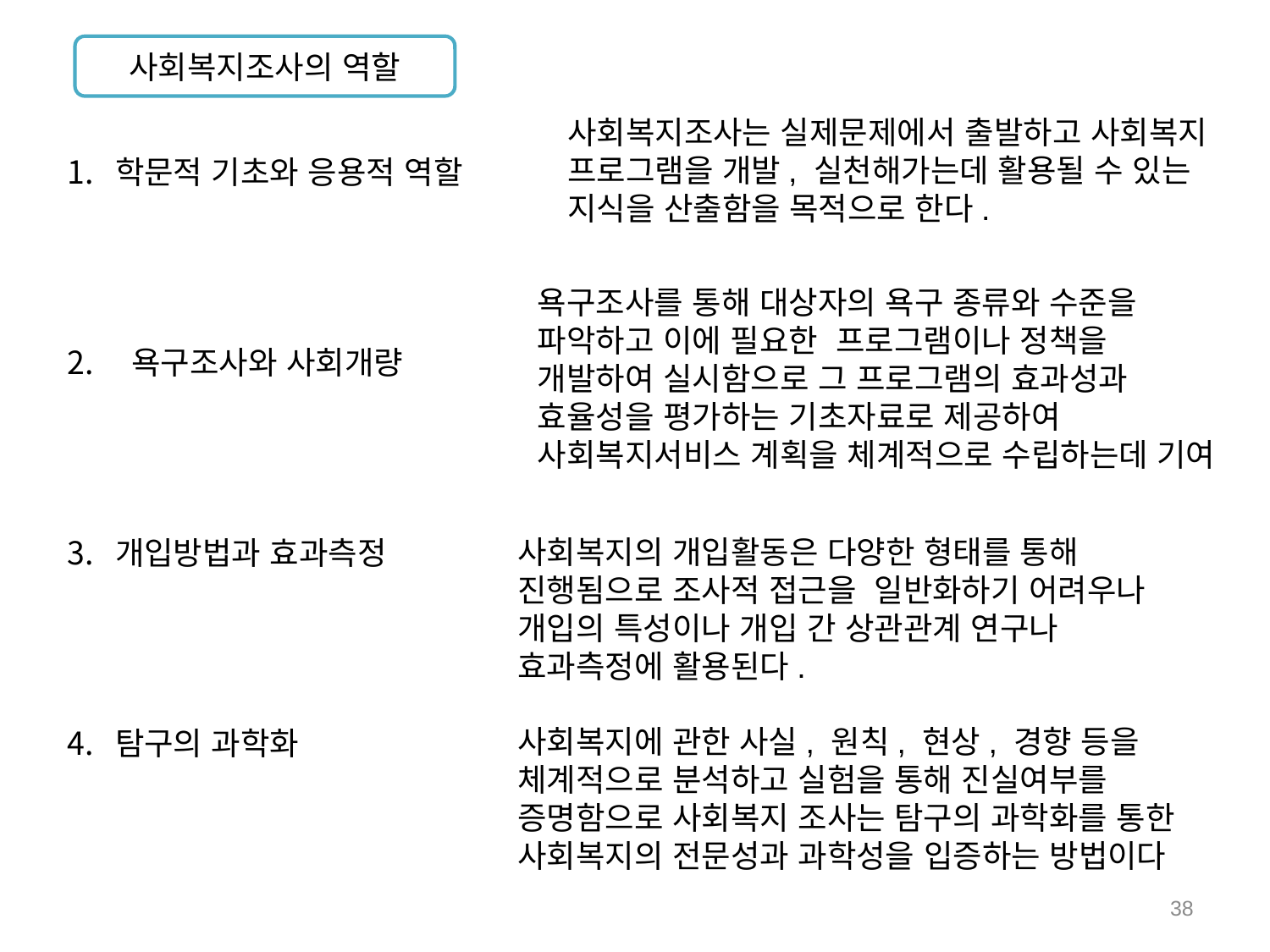

사회복지조사의 역할
사회복지조사는 실제문제에서 출발하고 사회복지 프로그램을 개발, 실천해가는데 활용될 수 있는 지식을 산출함을 목적으로 한다.
학문적 기초와 응용적 역할

 욕구조사와 사회개량

개입방법과 효과측정

탐구의 과학화
욕구조사를 통해 대상자의 욕구 종류와 수준을 파악하고 이에 필요한  프로그램이나 정책을 개발하여 실시함으로 그 프로그램의 효과성과 효율성을 평가하는 기초자료로 제공하여 사회복지서비스 계획을 체계적으로 수립하는데 기여
사회복지의 개입활동은 다양한 형태를 통해 진행됨으로 조사적 접근을  일반화하기 어려우나 개입의 특성이나 개입 간 상관관계 연구나 효과측정에 활용된다.
사회복지에 관한 사실, 원칙, 현상, 경향 등을 체계적으로 분석하고 실험을 통해 진실여부를 증명함으로 사회복지 조사는 탐구의 과학화를 통한 사회복지의 전문성과 과학성을 입증하는 방법이다
38